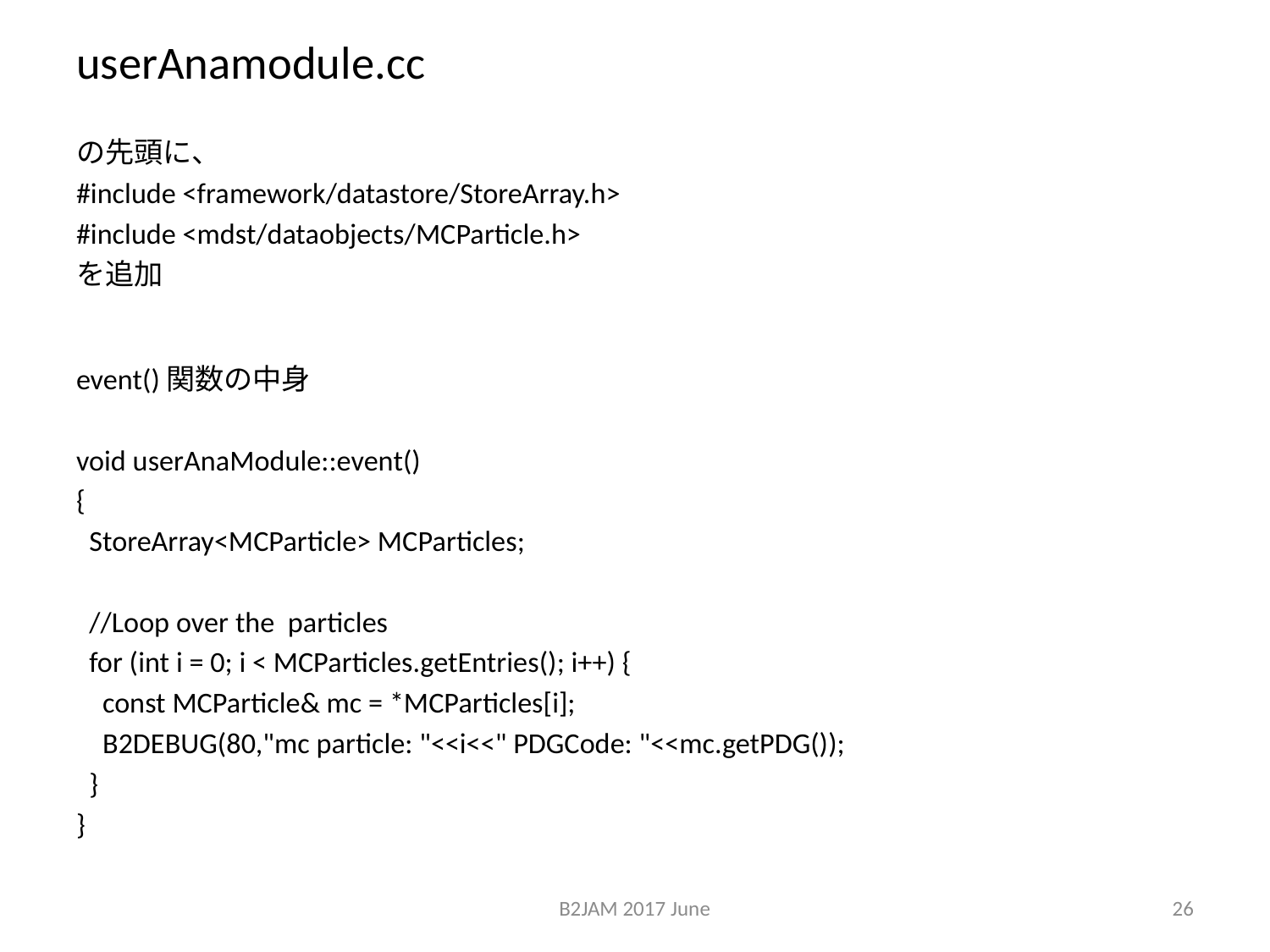

userAnamodule.cc

の先頭に、
#include <framework/datastore/StoreArray.h>
#include <mdst/dataobjects/MCParticle.h>
を追加

event()関数の中身

void userAnaModule::event()
{
  StoreArray<MCParticle> MCParticles;

  //Loop over the  particles
  for (int i = 0; i < MCParticles.getEntries(); i++) {
    const MCParticle& mc = *MCParticles[i];
    B2DEBUG(80,"mc particle: "<<i<<" PDGCode: "<<mc.getPDG());
  }
}

B2JAM 2017 June
26